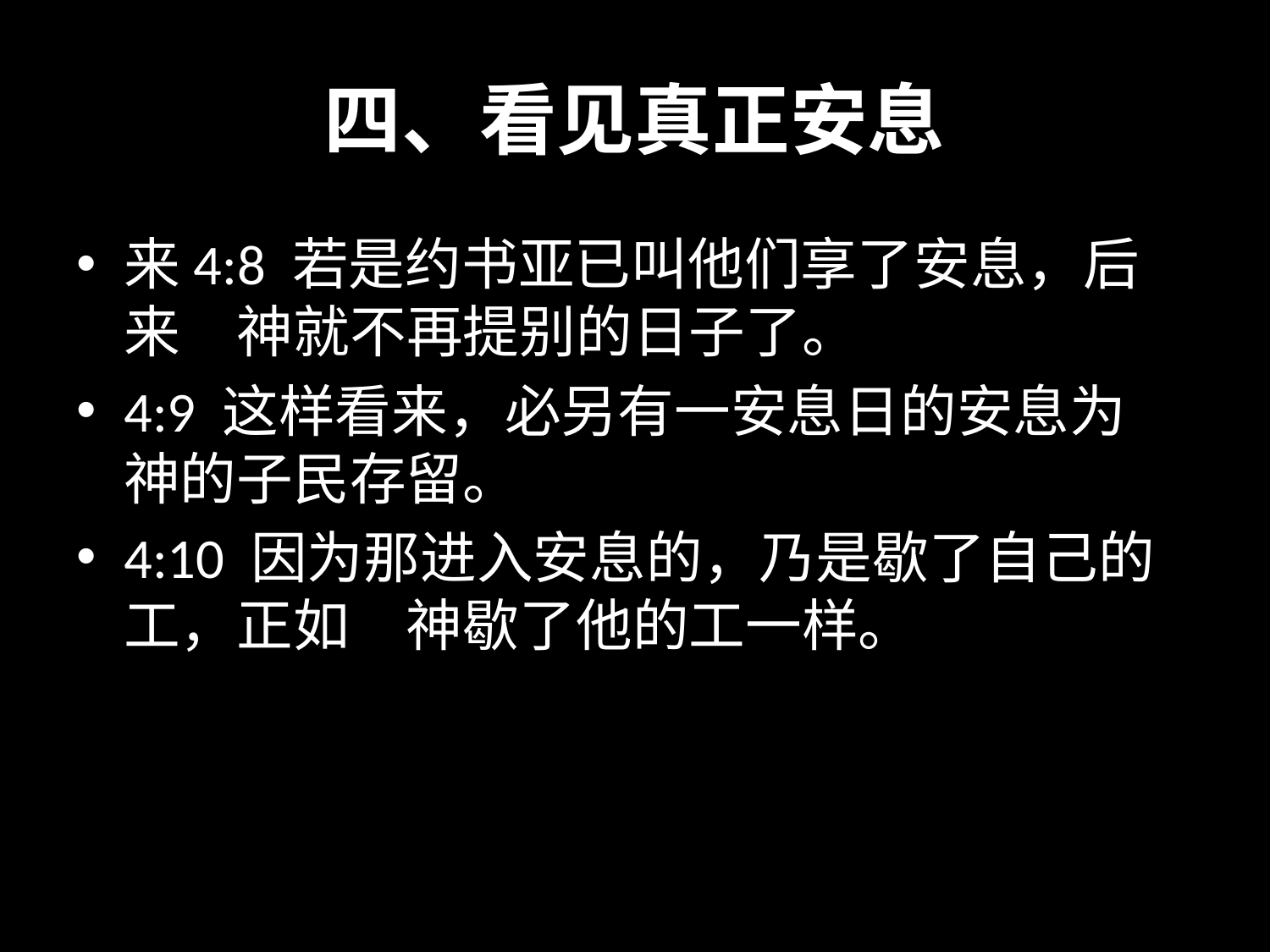

# 四、看见真正安息
来4:8 若是约书亚已叫他们享了安息，后来　神就不再提别的日子了。
4:9 这样看来，必另有一安息日的安息为　神的子民存留。
4:10 因为那进入安息的，乃是歇了自己的工，正如　神歇了他的工一样。